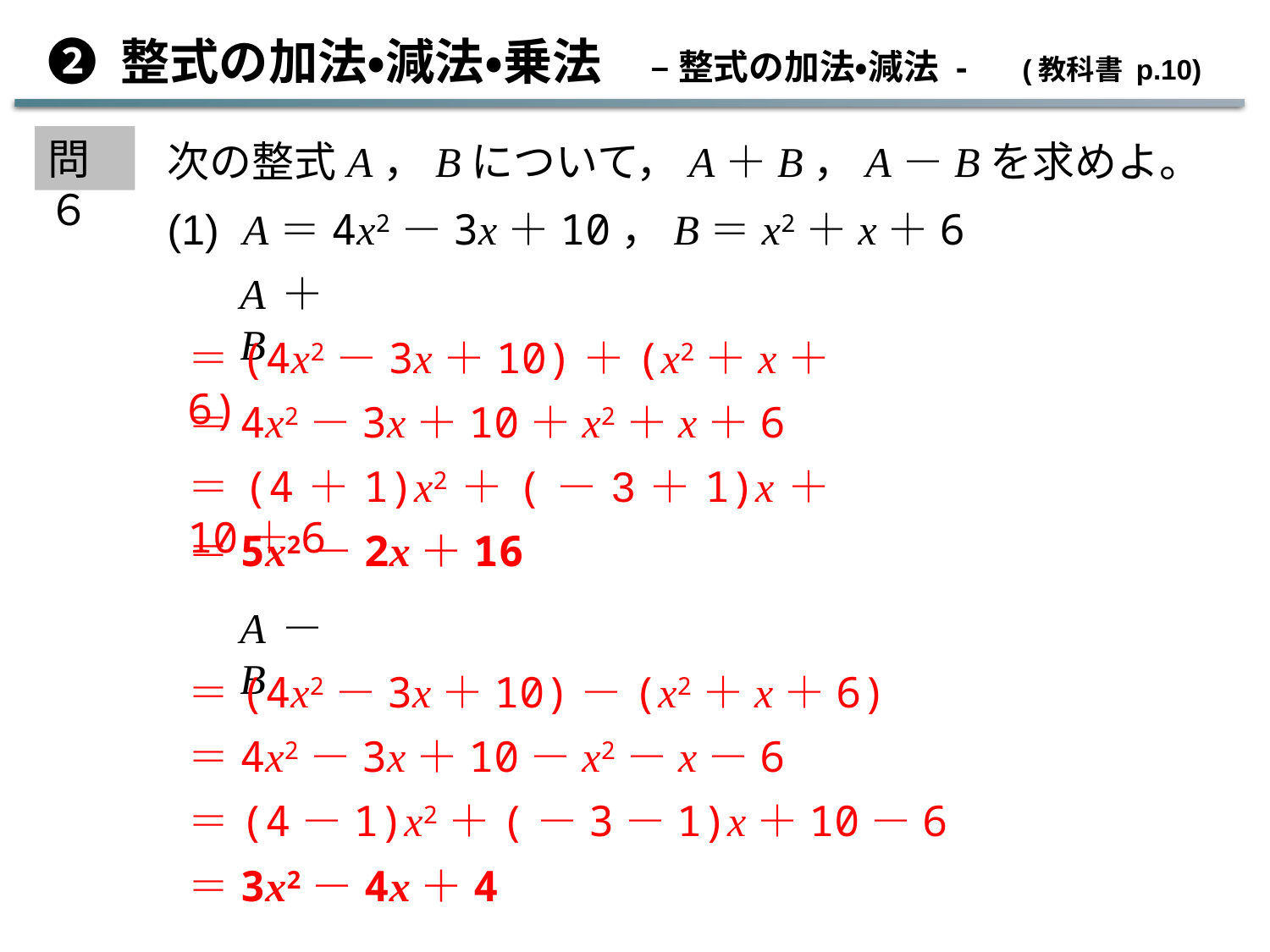

➋ 整式の加法・減法・乗法　– 整式の加法・減法 -    (教科書 p.10)
問６

次の整式A，Bについて，A＋B，A－Bを求めよ。
(1)  A＝4x2－3x＋10，B＝x2＋x＋6
A＋B
＝(4x2－3x＋10)＋(x2＋x＋6)
＝4x2－3x＋10＋x2＋x＋6
＝(4＋1)x2＋(－3＋1)x＋10＋6
＝5x2－2x＋16
A－B
＝(4x2－3x＋10)－(x2＋x＋6)
＝4x2－3x＋10－x2－x－6
＝(4－1)x2＋(－3－1)x＋10－6
＝3x2－4x＋4